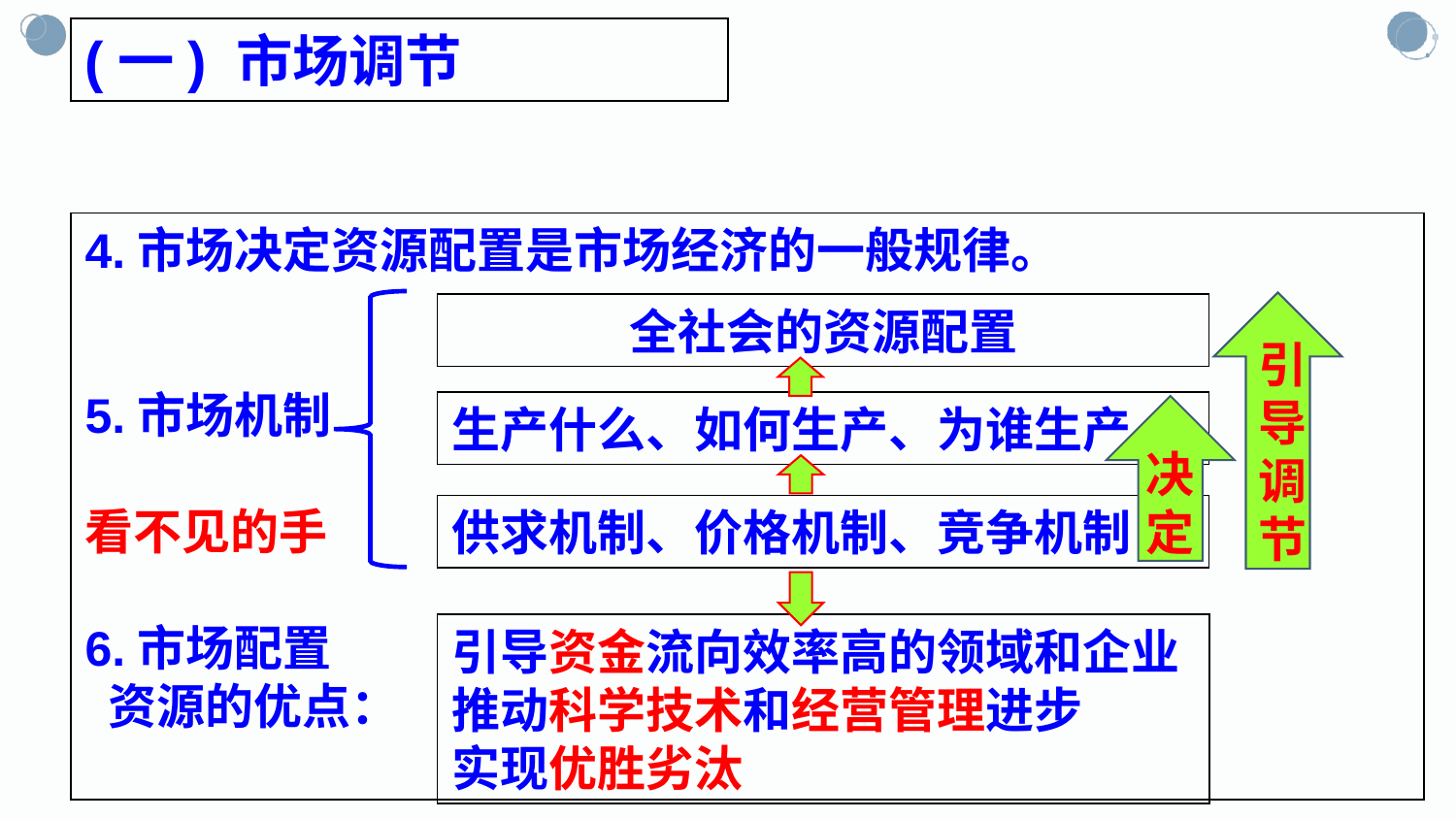

(一) 市场调节
4.市场决定资源配置是市场经济的一般规律。

5.市场机制

看不见的手

6.市场配置
 资源的优点：

全社会的资源配置
引
导
调
节

生产什么、如何生产、为谁生产

决
定

供求机制、价格机制、竞争机制

引导资金流向效率高的领域和企业
推动科学技术和经营管理进步
实现优胜劣汰